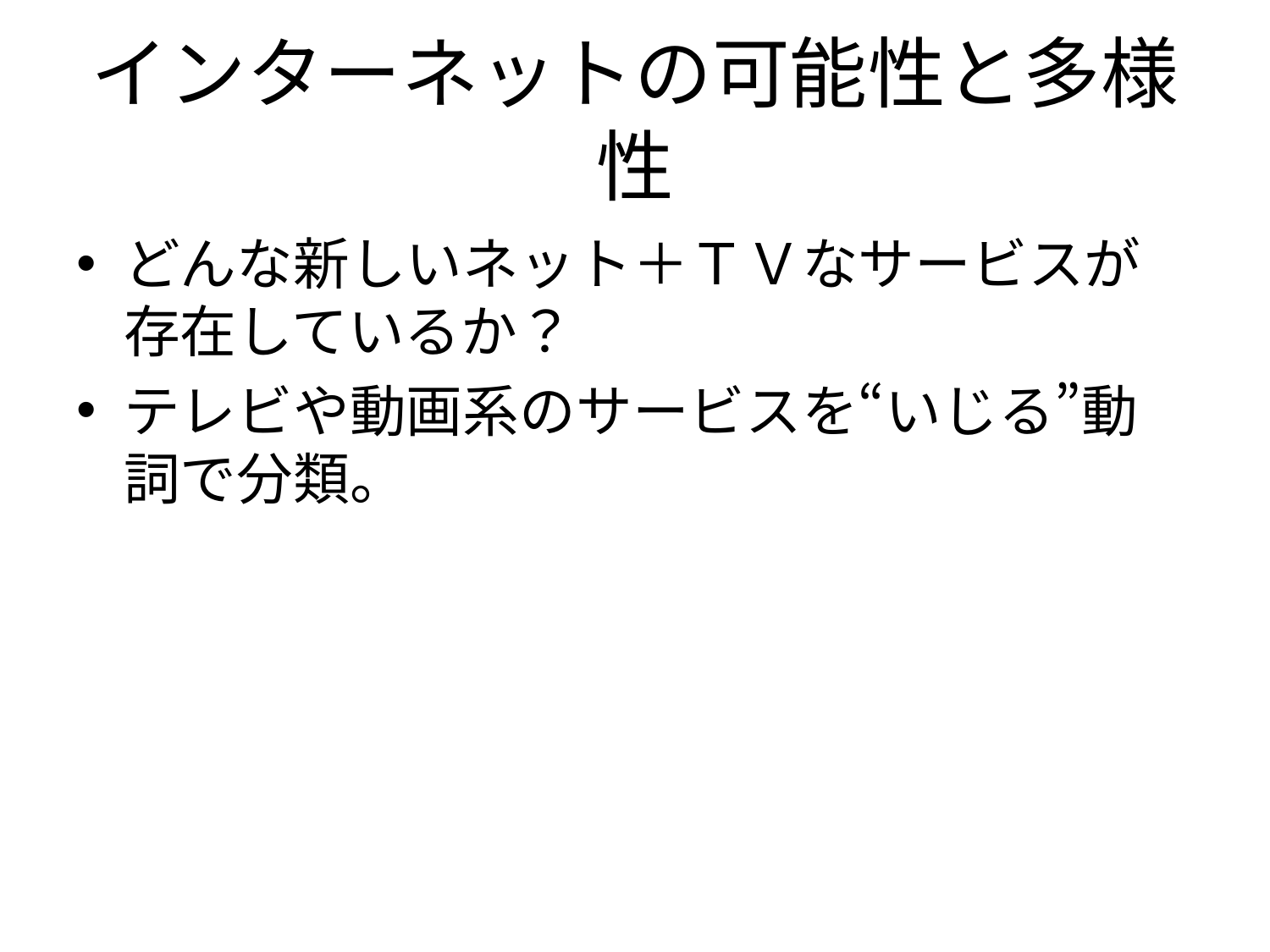

# インターネットの可能性と多様性
どんな新しいネット＋ＴＶなサービスが存在しているか？
テレビや動画系のサービスを“いじる”動詞で分類。